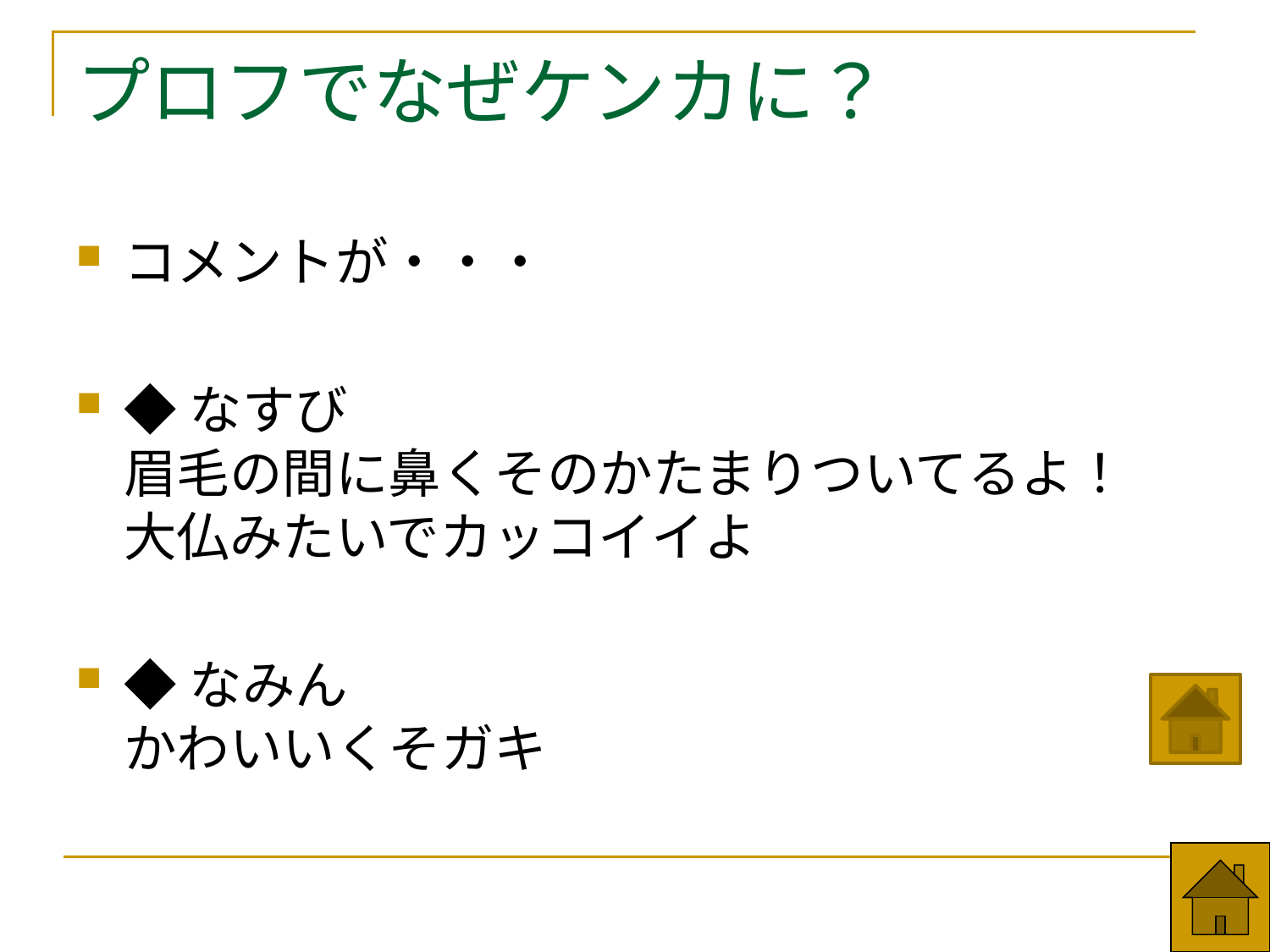

# プロフでなぜケンカに？
コメントが・・・

◆なすび
眉毛の間に鼻くそのかたまりついてるよ！
大仏みたいでカッコイイよ

◆なみん
かわいいくそガキ